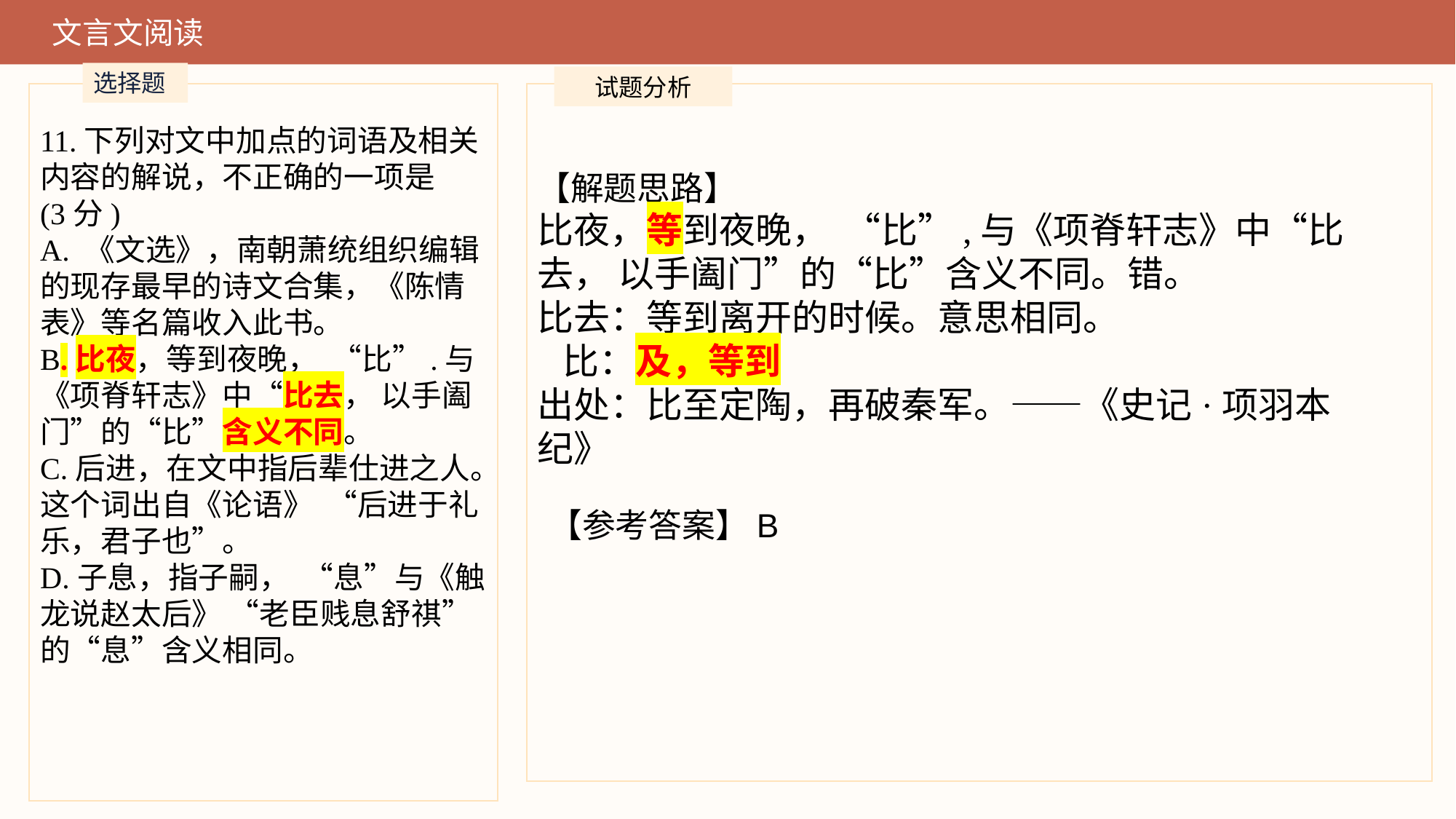

文言文阅读
选择题
试题分析

11.下列对文中加点的词语及相关内容的解说，不正确的一项是
(3分)A. 《文选》，南朝萧统组织编辑的现存最早的诗文合集，《陈情表》等名篇收入此书。B.比夜，等到夜晚，  “比”.与《项脊轩志》中“比去， 以手阖门”的“比”含义不同。C.后进，在文中指后辈仕进之人。这个词出自《论语》  “后进于礼乐，君子也”。D.子息，指子嗣，  “息”与《触龙说赵太后》 “老臣贱息舒祺”的“息”含义相同。
【解题思路】
比夜，等到夜晚，  “比”,与《项脊轩志》中“比去， 以手阖门”的“比”含义不同。错。
比去：等到离开的时候。意思相同。
  比：及，等到
出处：比至定陶，再破秦军。——《史记·项羽本纪》
【参考答案】B